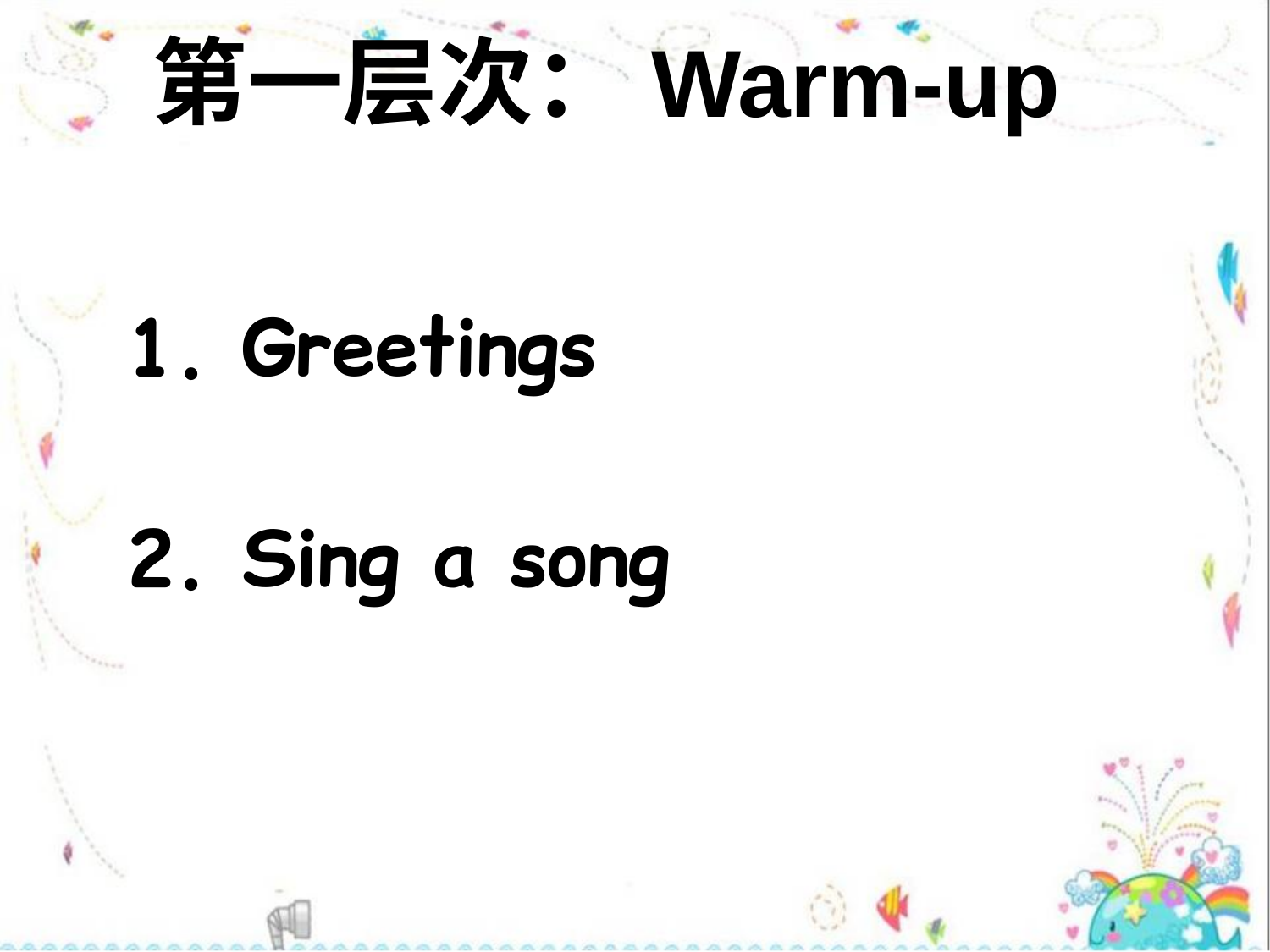

# 第一层次：Warm-up
1. Greetings
2. Sing a song